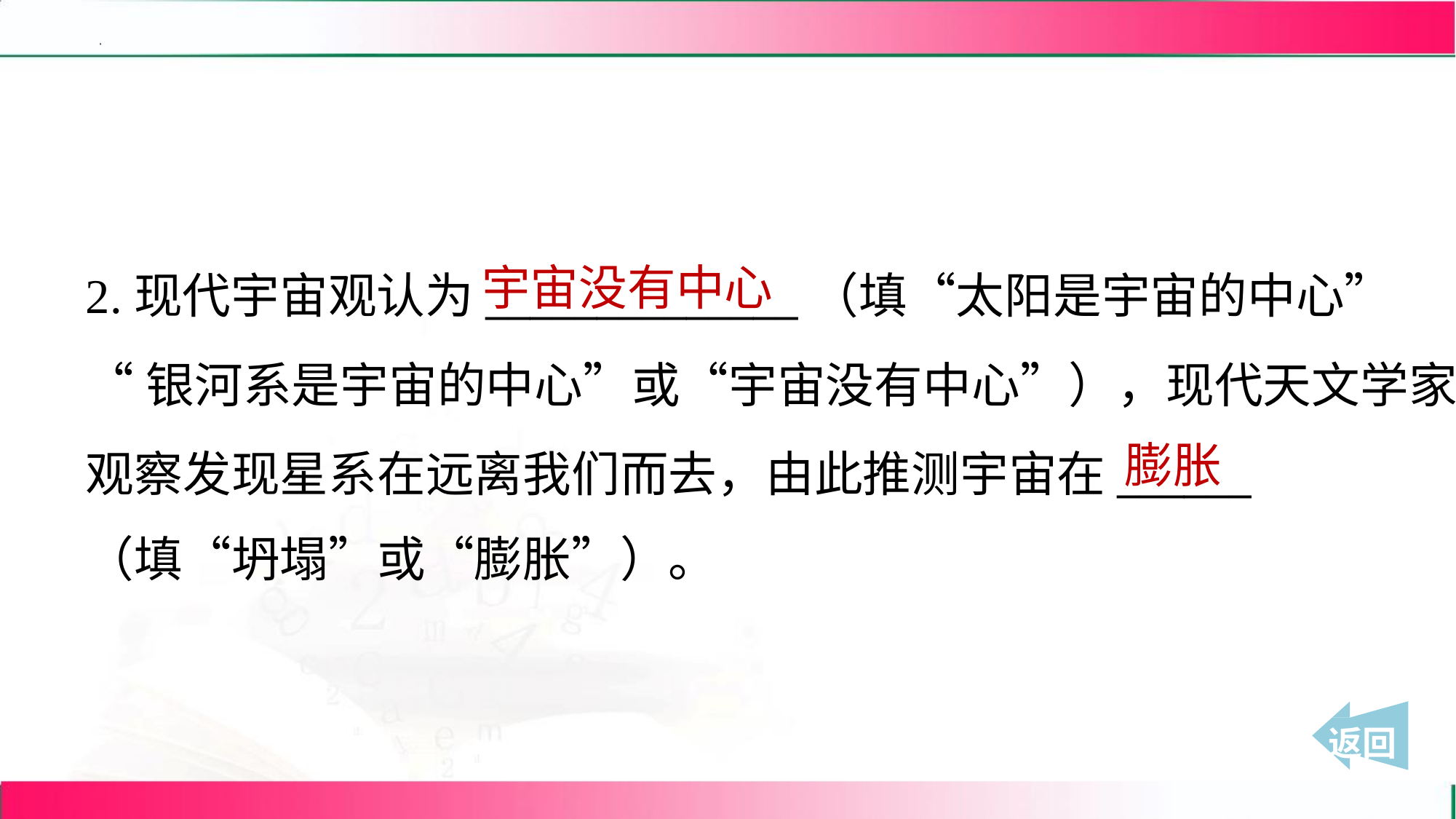

宇宙没有中心
2.现代宇宙观认为______________（填“太阳是宇宙的中心”
“银河系是宇宙的中心”或“宇宙没有中心”），现代天文学家
观察发现星系在远离我们而去，由此推测宇宙在______
（填“坍塌”或“膨胀”）。
膨胀
 返回